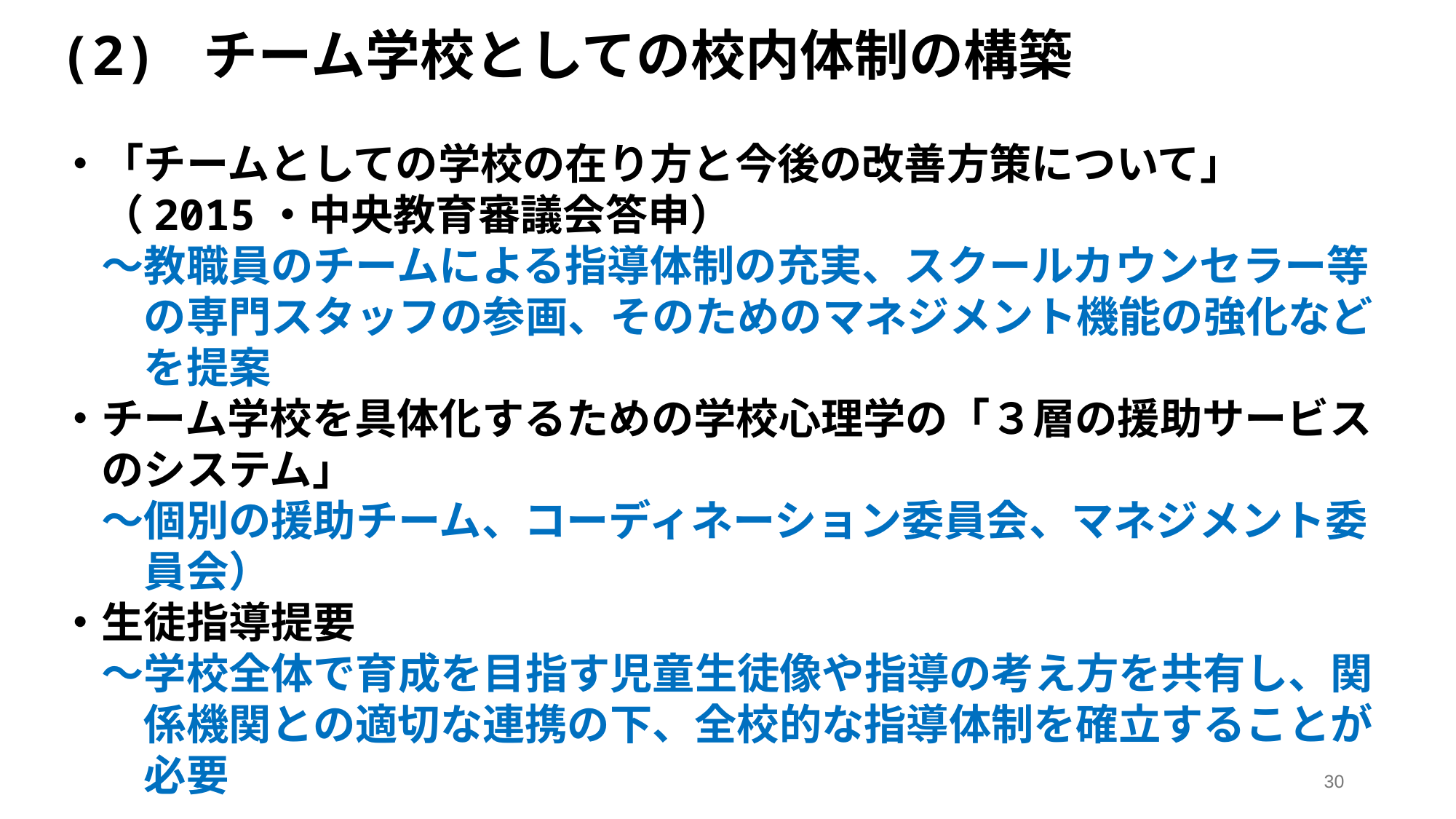

(2) チーム学校としての校内体制の構築

・「チームとしての学校の在り方と今後の改善方策について」
　（2015・中央教育審議会答申）
　～教職員のチームによる指導体制の充実、スクールカウンセラー等
　　の専門スタッフの参画、そのためのマネジメント機能の強化など
　　を提案
・チーム学校を具体化するための学校心理学の「３層の援助サービス
　のシステム」
　～個別の援助チーム、コーディネーション委員会、マネジメント委
　　員会）
・生徒指導提要
　～学校全体で育成を目指す児童生徒像や指導の考え方を共有し、関
　　係機関との適切な連携の下、全校的な指導体制を確立することが
　　必要
30